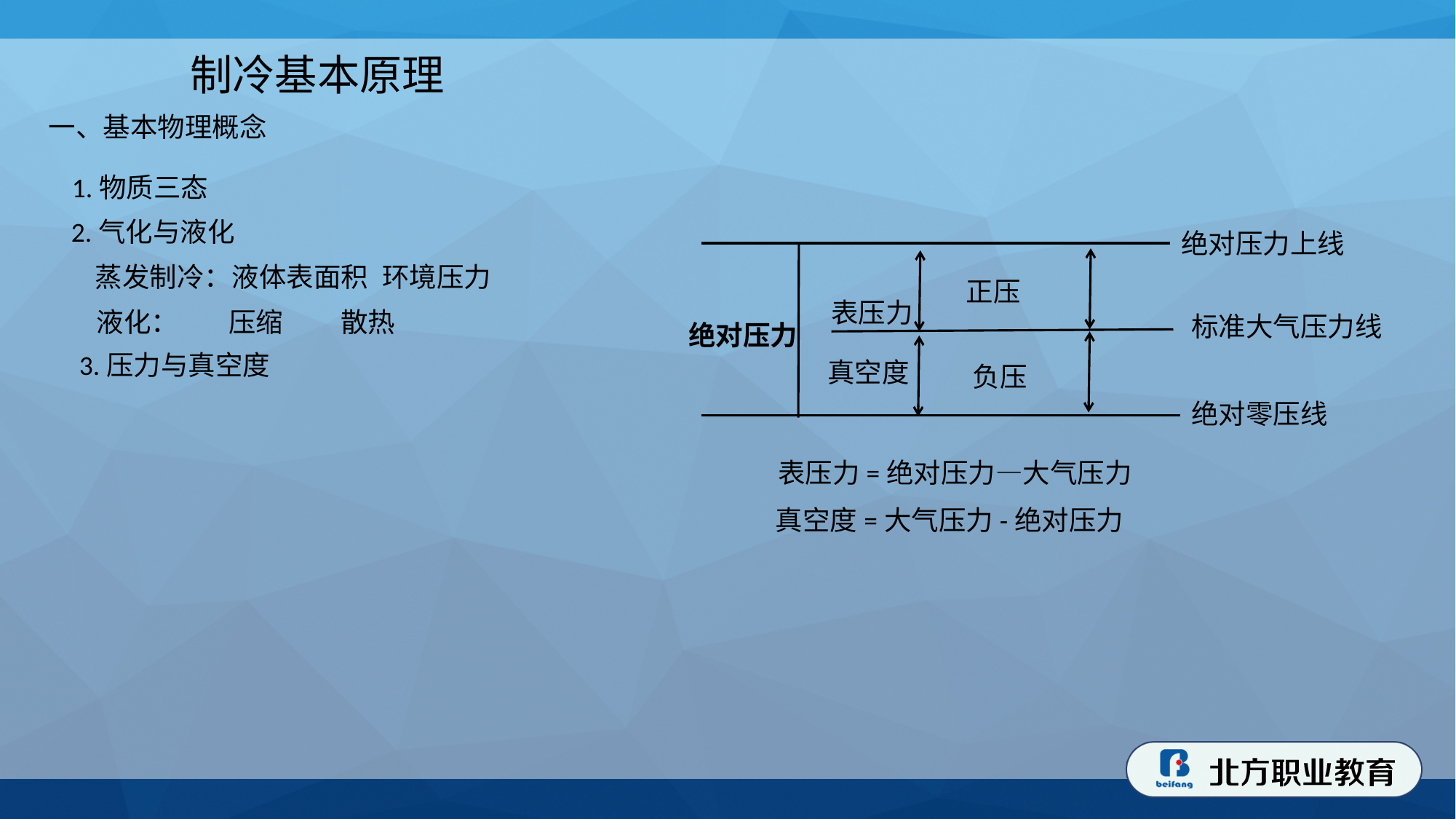

制冷基本原理
一、基本物理概念
1.物质三态
2.气化与液化
绝对压力上线
正压
表压力
标准大气压力线
绝对压力
真空度
负压
绝对零压线
表压力=绝对压力—大气压力
真空度=大气压力-绝对压力
蒸发制冷：
液体表面积
环境压力
液化：
压缩
散热
3.压力与真空度